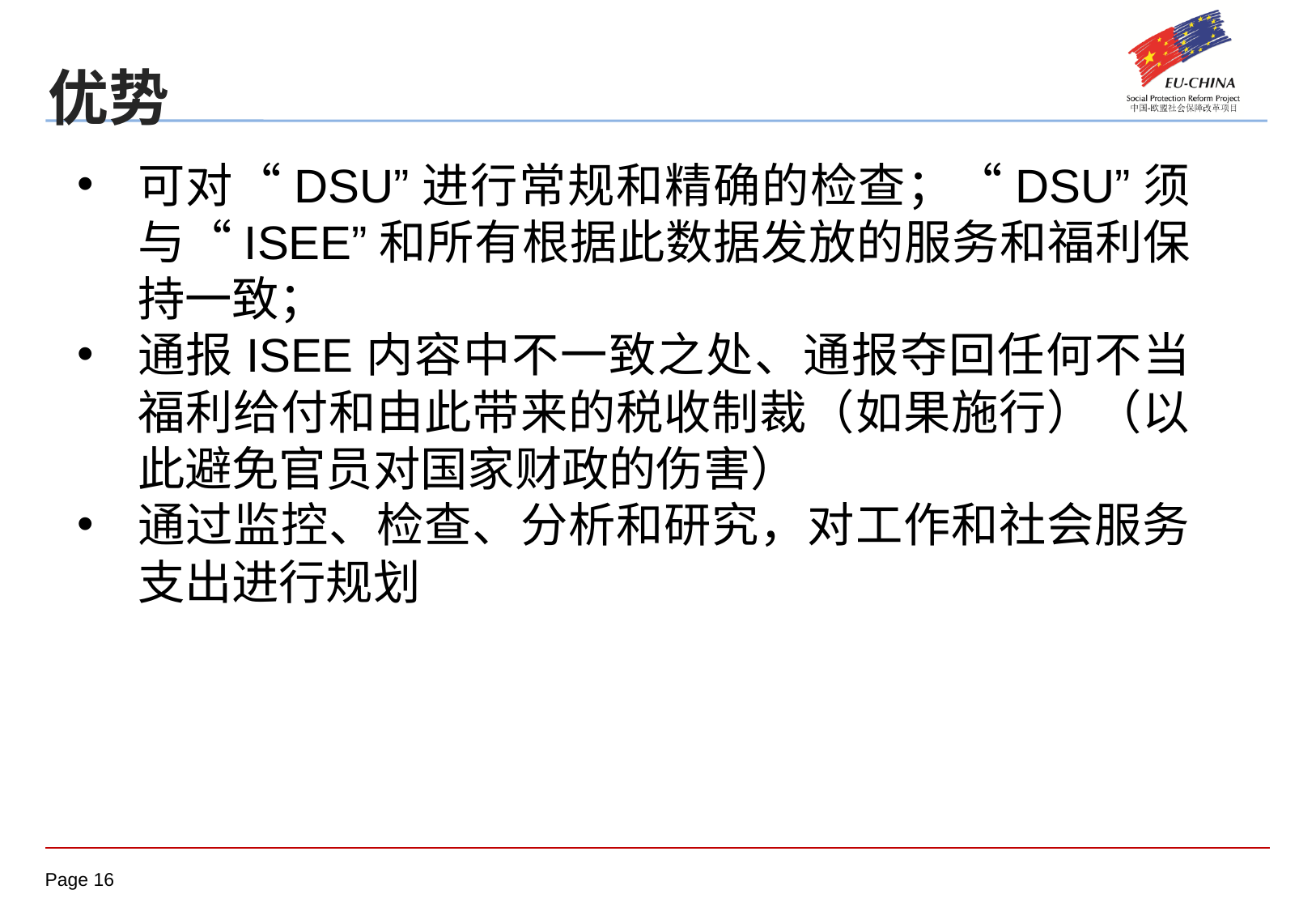

优势
可对“DSU”进行常规和精确的检查；“DSU”须与“ISEE”和所有根据此数据发放的服务和福利保持一致；
通报ISEE内容中不一致之处、通报夺回任何不当福利给付和由此带来的税收制裁（如果施行）（以此避免官员对国家财政的伤害）
通过监控、检查、分析和研究，对工作和社会服务支出进行规划